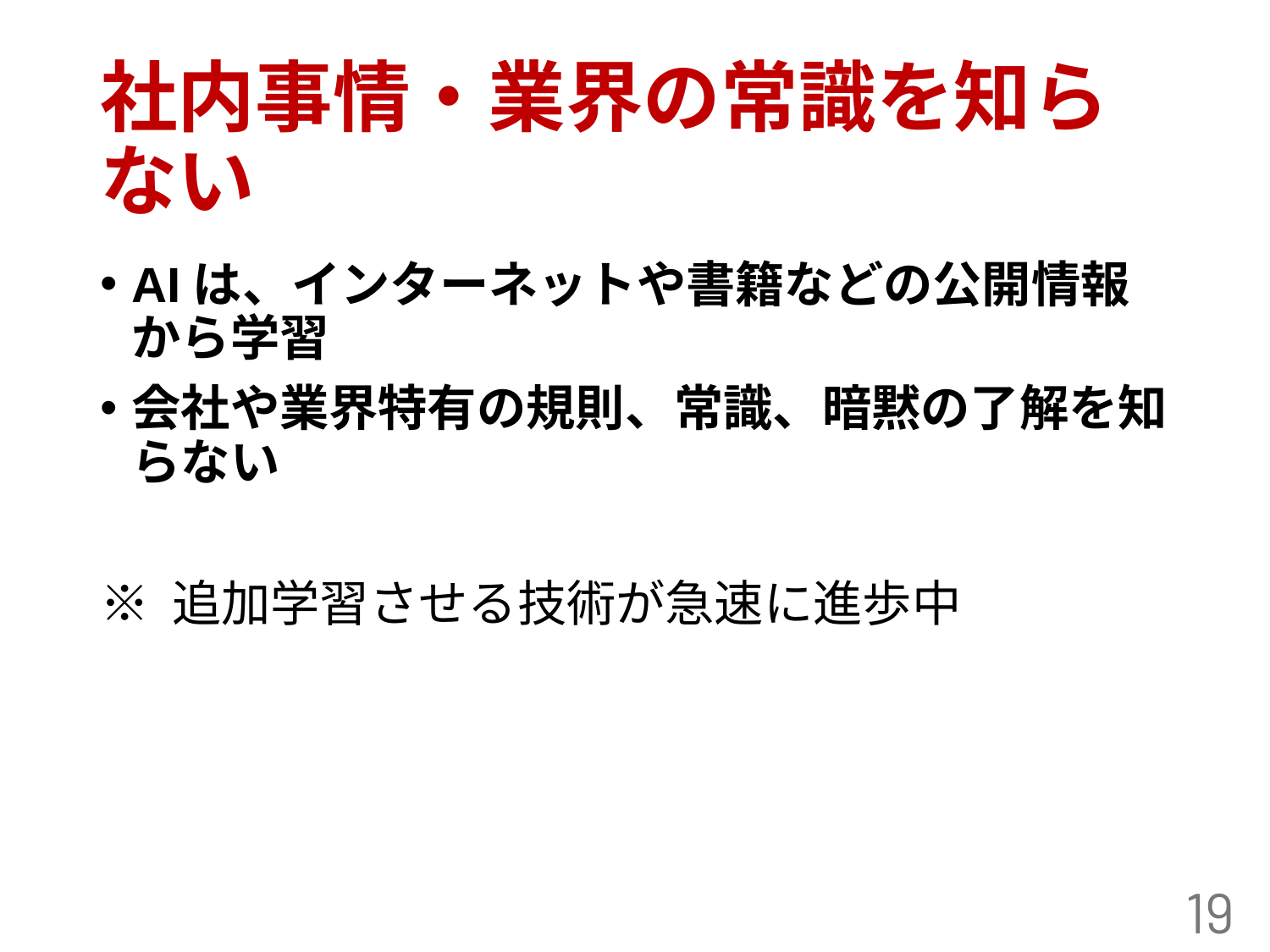

# 社内事情・業界の常識を知らない
AIは、インターネットや書籍などの公開情報から学習
会社や業界特有の規則、常識、暗黙の了解を知らない

※ 追加学習させる技術が急速に進歩中
19